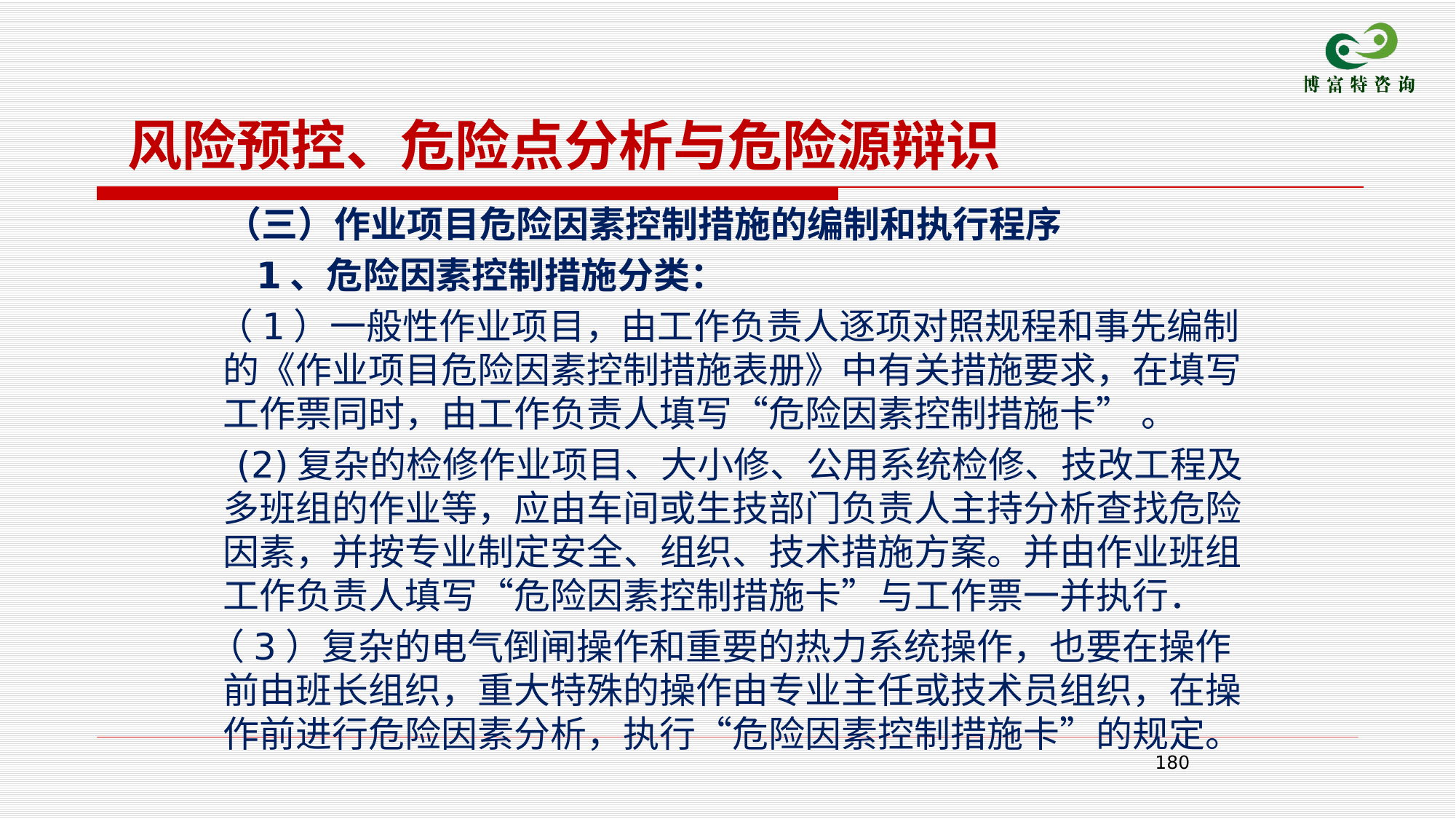

风险预控、危险点分析与危险源辩识
      （三）作业项目危险因素控制措施的编制和执行程序
       1、危险因素控制措施分类：
     （1）一般性作业项目，由工作负责人逐项对照规程和事先编制的《作业项目危险因素控制措施表册》中有关措施要求，在填写工作票同时，由工作负责人填写“危险因素控制措施卡” 。
      (2)复杂的检修作业项目、大小修、公用系统检修、技改工程及多班组的作业等，应由车间或生技部门负责人主持分析查找危险因素，并按专业制定安全、组织、技术措施方案。并由作业班组工作负责人填写“危险因素控制措施卡”与工作票一并执行．
    （3）复杂的电气倒闸操作和重要的热力系统操作，也要在操作前由班长组织，重大特殊的操作由专业主任或技术员组织，在操作前进行危险因素分析，执行“危险因素控制措施卡”的规定。

180